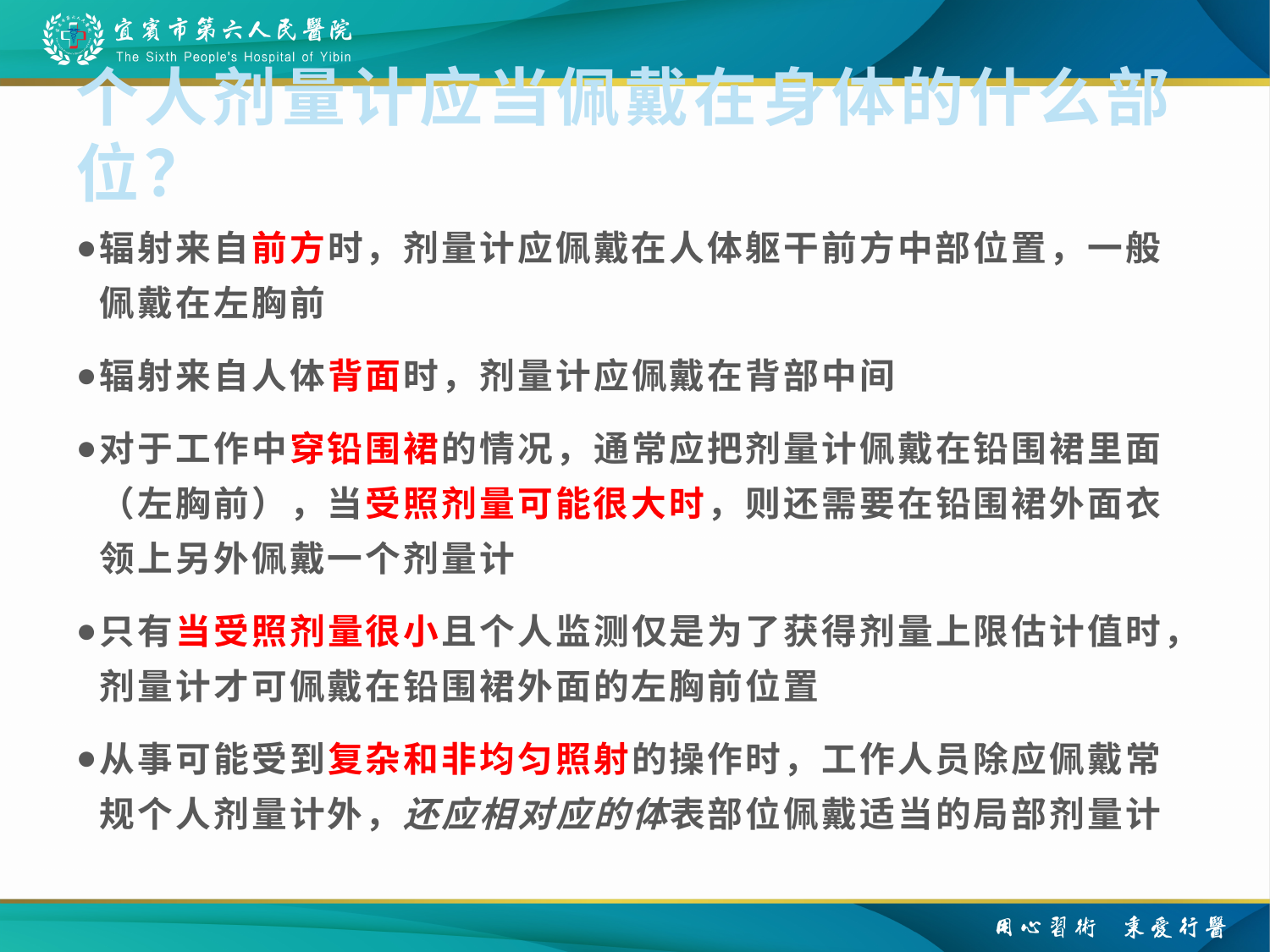

# 个人剂量计应当佩戴在身体的什么部位？
辐射来自前方时，剂量计应佩戴在人体躯干前方中部位置，一般佩戴在左胸前
辐射来自人体背面时，剂量计应佩戴在背部中间
对于工作中穿铅围裙的情况，通常应把剂量计佩戴在铅围裙里面（左胸前），当受照剂量可能很大时，则还需要在铅围裙外面衣领上另外佩戴一个剂量计
只有当受照剂量很小且个人监测仅是为了获得剂量上限估计值时，剂量计才可佩戴在铅围裙外面的左胸前位置
从事可能受到复杂和非均匀照射的操作时，工作人员除应佩戴常规个人剂量计外，还应相对应的体表部位佩戴适当的局部剂量计